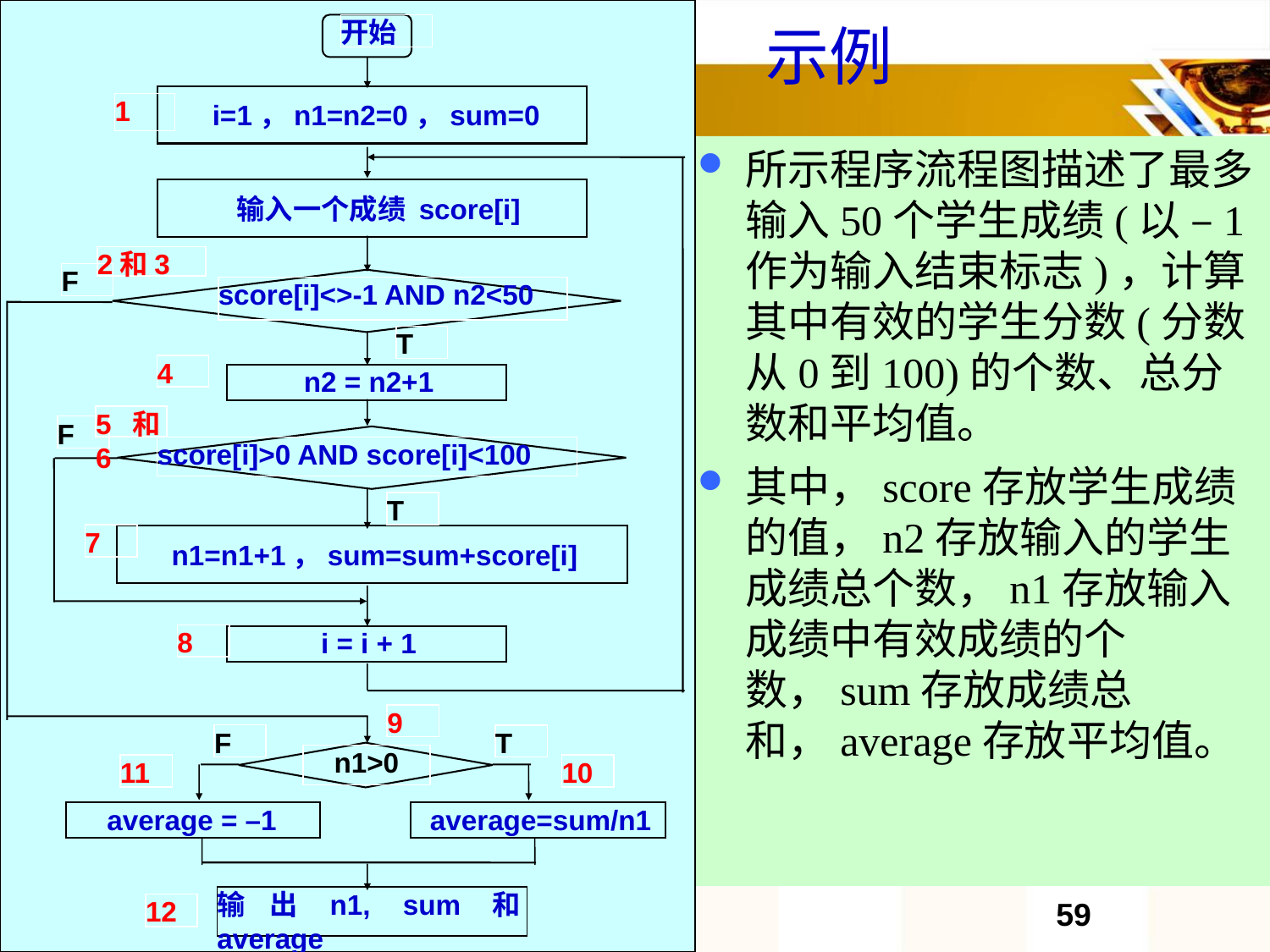

# 示例

开始

 i=1，n1=n2=0，sum=0
1

 输入一个成绩 score[i]

2和3
F

score[i]<>-1 AND n2<50

T

4
n2 = n2+1

5和6
F

score[i]>0 AND score[i]<100

T
7
n1=n1+1，sum=sum+score[i]

8
i = i + 1

9

F
T

n1>0
11
10

average = –1
average=sum/n1

输出n1, sum和average
12
所示程序流程图描述了最多输入50个学生成绩(以 –1作为输入结束标志)，计算其中有效的学生分数(分数从0到100)的个数、总分数和平均值。
其中，score存放学生成绩的值，n2存放输入的学生成绩总个数，n1存放输入成绩中有效成绩的个数，sum存放成绩总和，average存放平均值。